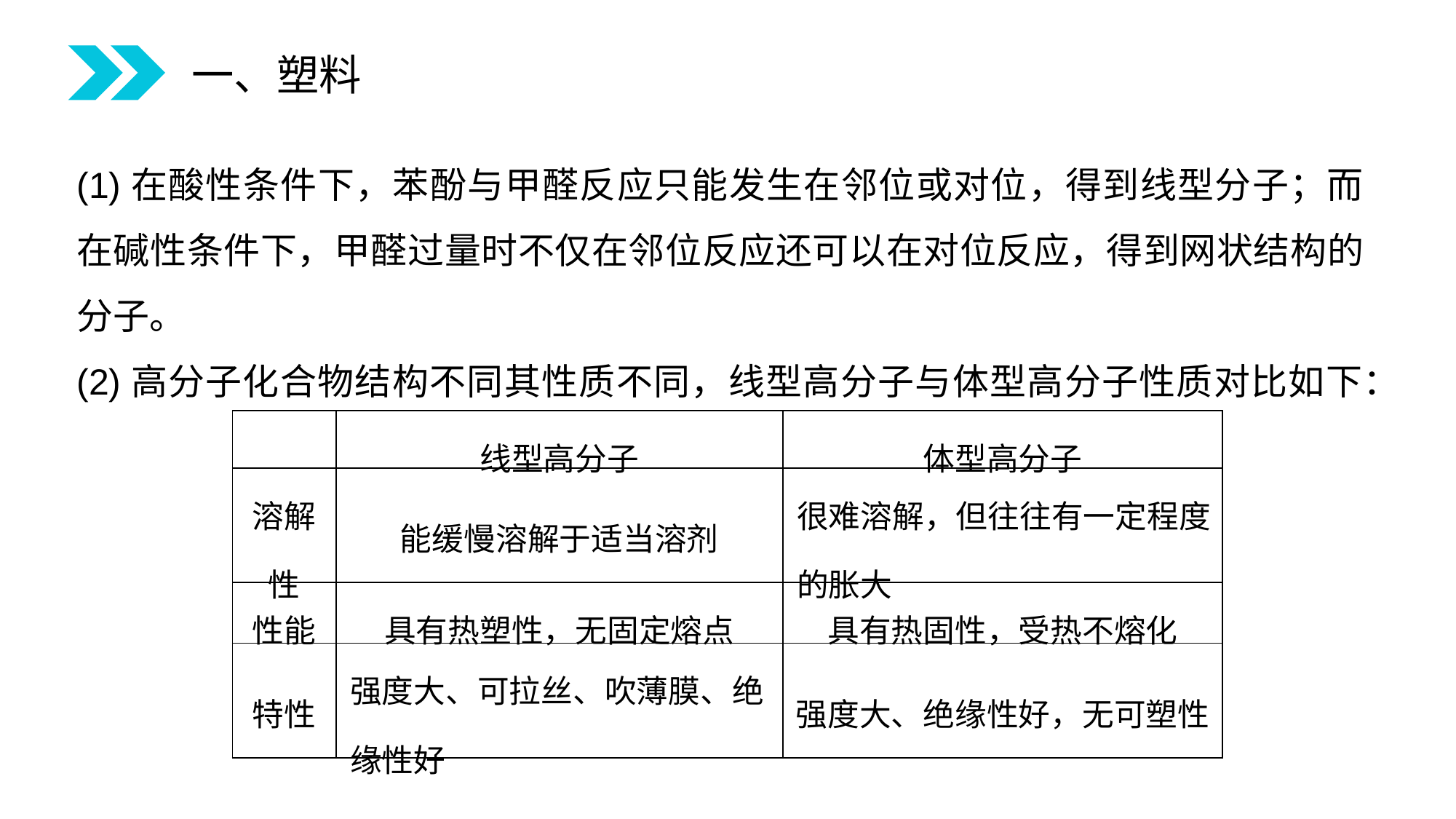

一、塑料
(1)在酸性条件下，苯酚与甲醛反应只能发生在邻位或对位，得到线型分子；而在碱性条件下，甲醛过量时不仅在邻位反应还可以在对位反应，得到网状结构的分子。
(2)高分子化合物结构不同其性质不同，线型高分子与体型高分子性质对比如下：
|  | 线型高分子 | 体型高分子 |
| --- | --- | --- |
| 溶解性 | 能缓慢溶解于适当溶剂 | 很难溶解，但往往有一定程度的胀大 |
| 性能 | 具有热塑性，无固定熔点 | 具有热固性，受热不熔化 |
| 特性 | 强度大、可拉丝、吹薄膜、绝缘性好 | 强度大、绝缘性好，无可塑性 |